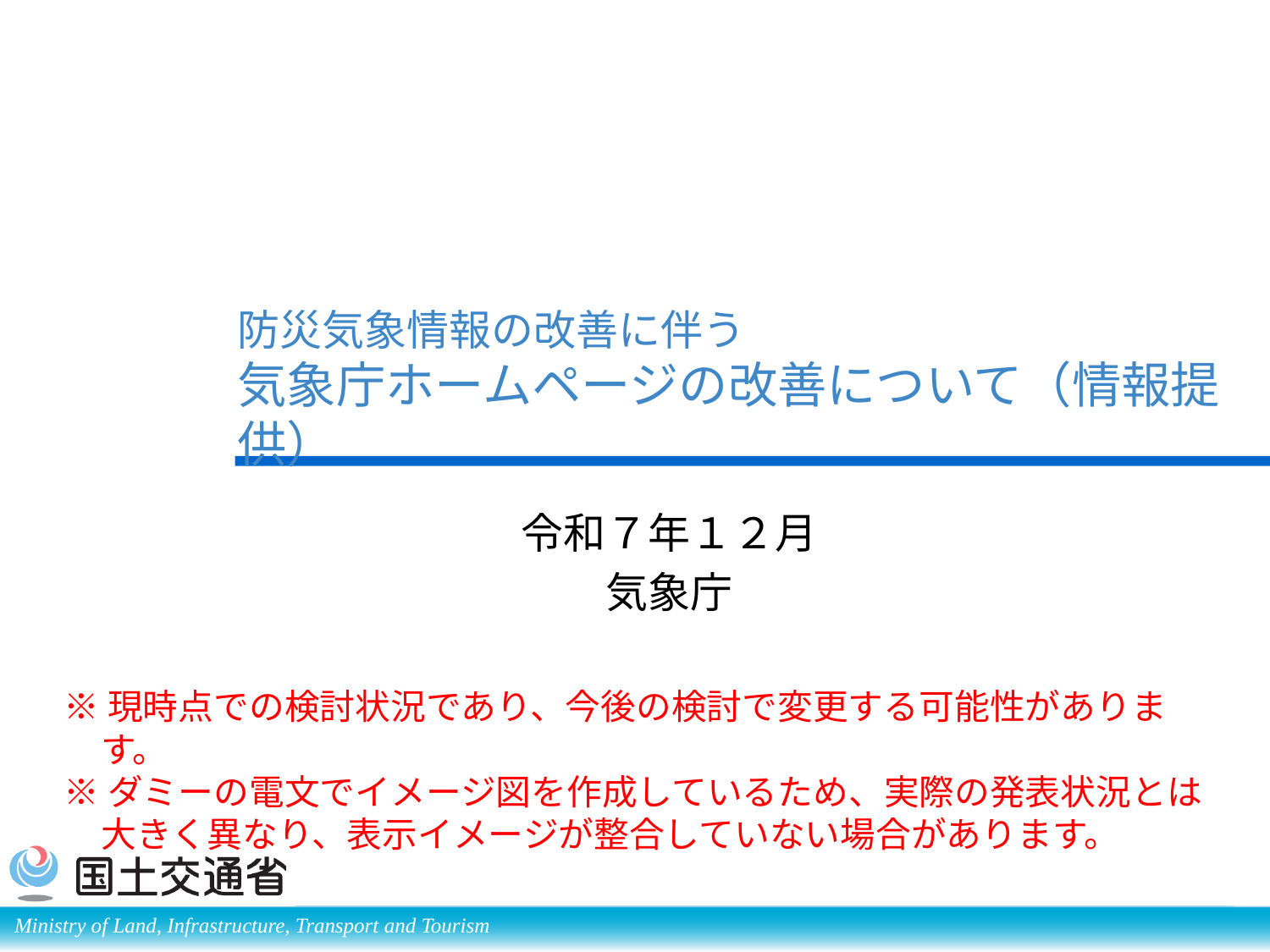

# 防災気象情報の改善に伴う 気象庁ホームページの改善について（情報提供）
令和７年１２月
気象庁

※現時点での検討状況であり、今後の検討で変更する可能性があります。
※ダミーの電文でイメージ図を作成しているため、実際の発表状況とは大きく異なり、表示イメージが整合していない場合があります。